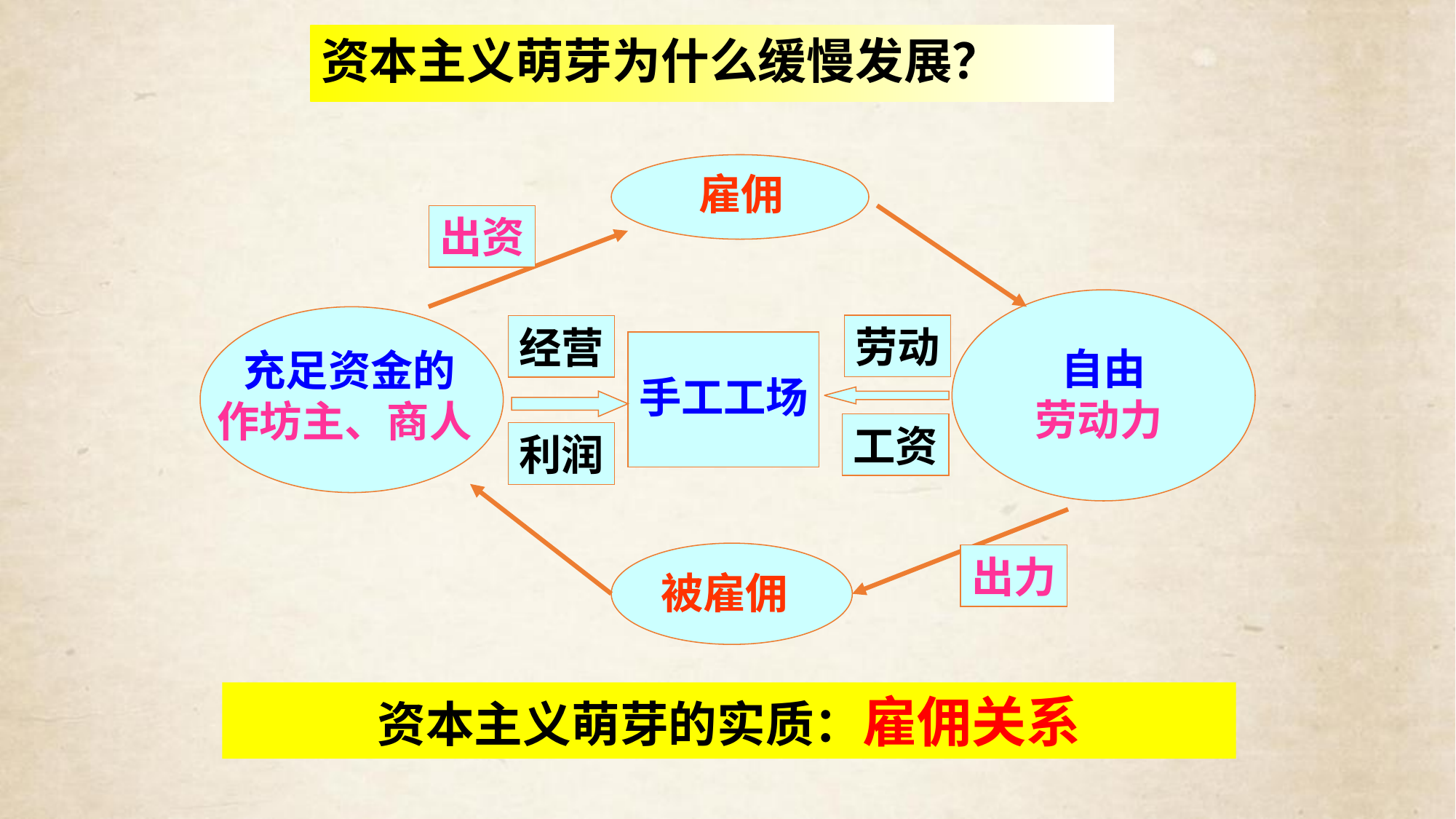

资本主义萌芽为什么缓慢发展？

出资

劳动
经营

工资
利润

出力
雇佣
自由
劳动力
充足资金的
作坊主、商人
手工工场
被雇佣
资本主义萌芽的实质：雇佣关系